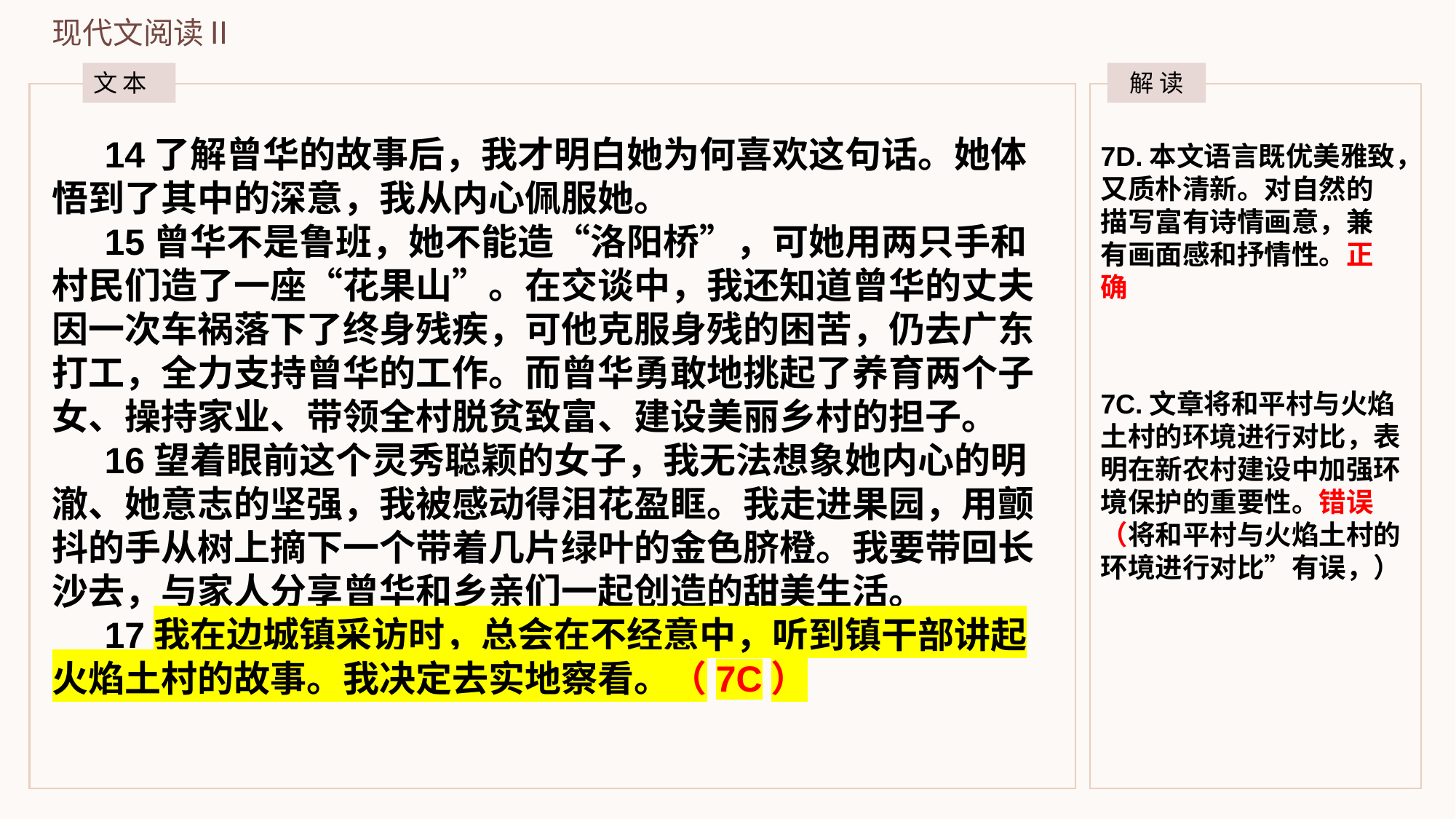

现代文阅读Ⅱ
文 本
解 读

  14了解曾华的故事后，我才明白她为何喜欢这句话。她体悟到了其中的深意，我从内心佩服她。
  15曾华不是鲁班，她不能造“洛阳桥”，可她用两只手和村民们造了一座“花果山”。在交谈中，我还知道曾华的丈夫因一次车祸落下了终身残疾，可他克服身残的困苦，仍去广东打工，全力支持曾华的工作。而曾华勇敢地挑起了养育两个子女、操持家业、带领全村脱贫致富、建设美丽乡村的担子。
  16望着眼前这个灵秀聪颖的女子，我无法想象她内心的明澈、她意志的坚强，我被感动得泪花盈眶。我走进果园，用颤抖的手从树上摘下一个带着几片绿叶的金色脐橙。我要带回长沙去，与家人分享曾华和乡亲们一起创造的甜美生活。
  17我在边城镇采访时，总会在不经意中，听到镇干部讲起火焰土村的故事。我决定去实地察看。（7C）
7D.本文语言既优美雅致，又质朴清新。对自然的描写富有诗情画意，兼有画面感和抒情性。正确
7C.文章将和平村与火焰土村的环境进行对比，表明在新农村建设中加强环境保护的重要性。错误（将和平村与火焰土村的环境进行对比”有误，）